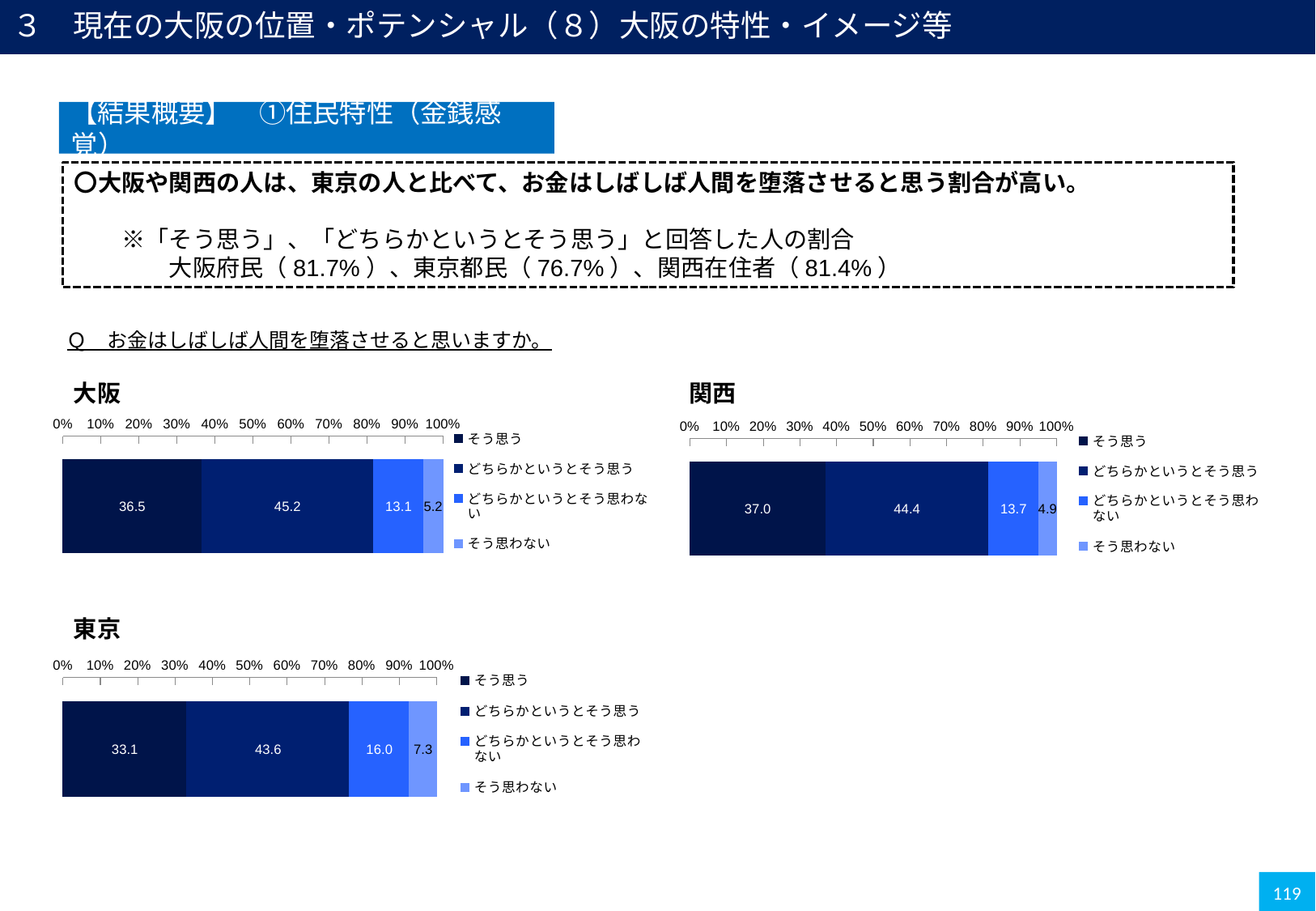

３　現在の大阪の位置・ポテンシャル（８）大阪の特性・イメージ等
【結果概要】　①住民特性（金銭感覚）
〇大阪や関西の人は、東京の人と比べて、お金はしばしば人間を堕落させると思う割合が高い。

　　※「そう思う」、「どちらかというとそう思う」と回答した人の割合
　　　　大阪府民（81.7%）、東京都民（76.7%）、関西在住者（81.4%）
Ｑ　お金はしばしば人間を堕落させると思いますか。
関西
大阪

### Chart

| Category | そう思う | どちらかというとそう思う | どちらかというとそう思わない | そう思わない |
|---|---|---|---|---|

### Chart

| Category | そう思う | どちらかというとそう思う | どちらかというとそう思わない | そう思わない |
|---|---|---|---|---|
東京

### Chart

| Category | そう思う | どちらかというとそう思う | どちらかというとそう思わない | そう思わない |
|---|---|---|---|---|
119